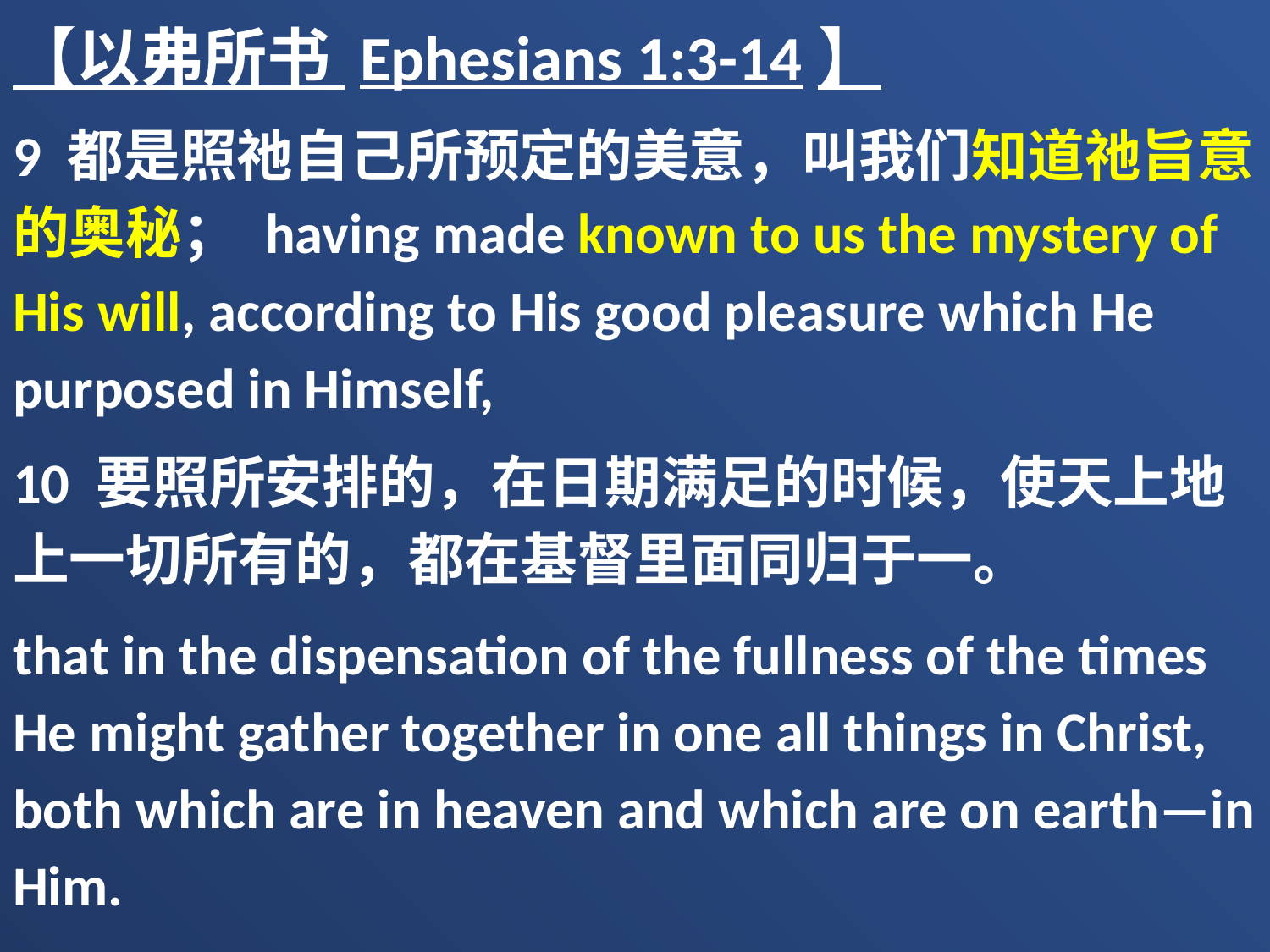

【以弗所书 Ephesians 1:3-14】
9 都是照祂自己所预定的美意，叫我们知道祂旨意的奥秘； having made known to us the mystery of His will, according to His good pleasure which He purposed in Himself,
10 要照所安排的，在日期满足的时候，使天上地上一切所有的，都在基督里面同归于一。
that in the dispensation of the fullness of the times He might gather together in one all things in Christ, both which are in heaven and which are on earth—in Him.